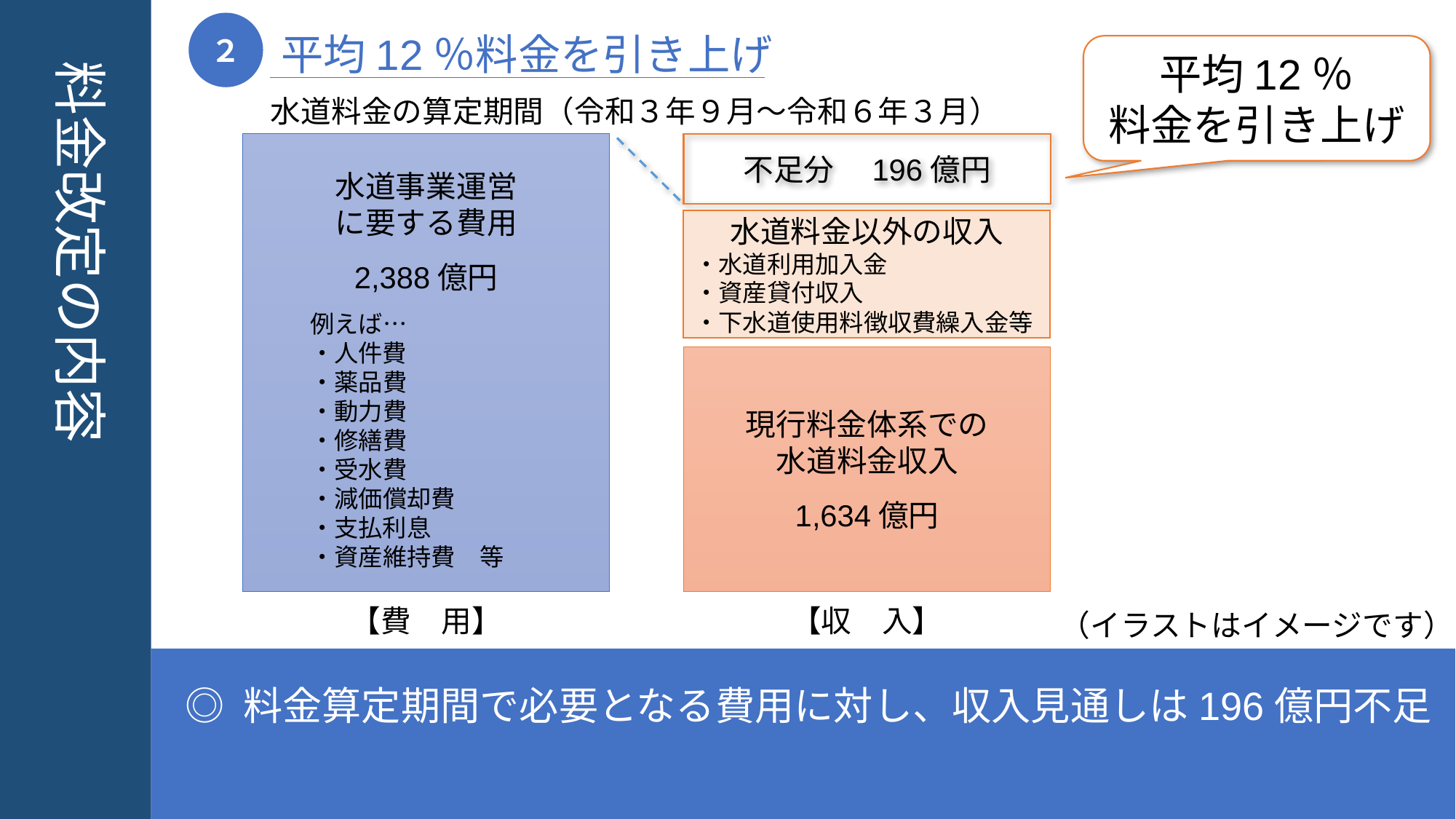

２
平均12％料金を引き上げ
平均12％
料金を引き上げ
料金改定の内容
水道料金の算定期間（令和３年９月～令和６年３月）

不足分　196億円
水道事業運営
に要する費用
2,388億円
例えば…
・人件費
・薬品費
・動力費
・修繕費
・受水費
・減価償却費
・支払利息
・資産維持費　等
水道料金以外の収入
・水道利用加入金
・資産貸付収入
・下水道使用料徴収費繰入金等
現行料金体系での
水道料金収入
1,634億円
【費　用】
【収　入】
（イラストはイメージです）

◎ 料金算定期間で必要となる費用に対し、収入見通しは196億円不足
◎ 不足分を解消するため、現行から平均１２％料金を引き上げます